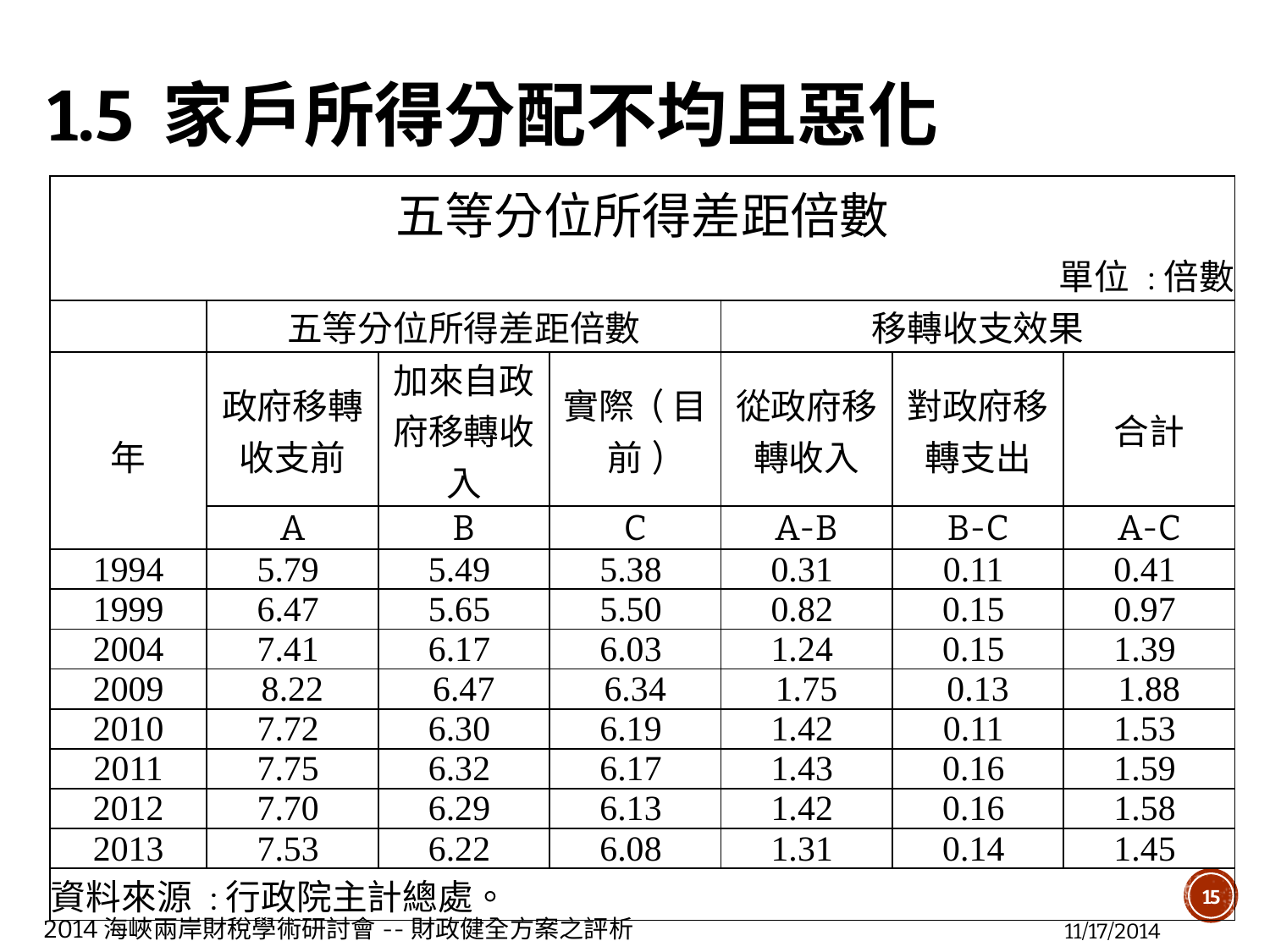

# 1.5 家戶所得分配不均且惡化
| 五等分位所得差距倍數 |  |  |  |  |  |  |
| --- | --- | --- | --- | --- | --- | --- |
| 單位 :倍數 |  |  |  |  |  |  |
|  | 五等分位所得差距倍數 |  |  | 移轉收支效果 |  |  |
| 年 | 政府移轉收支前 | 加來自政府移轉收入 | 實際 (目前) | 從政府移轉收入 | 對政府移轉支出 | 合計 |
|  | A | B | C | A-B | B-C | A-C |
| 1994 | 5.79 | 5.49 | 5.38 | 0.31 | 0.11 | 0.41 |
| 1999 | 6.47 | 5.65 | 5.50 | 0.82 | 0.15 | 0.97 |
| 2004 | 7.41 | 6.17 | 6.03 | 1.24 | 0.15 | 1.39 |
| 2009 | 8.22 | 6.47 | 6.34 | 1.75 | 0.13 | 1.88 |
| 2010 | 7.72 | 6.30 | 6.19 | 1.42 | 0.11 | 1.53 |
| 2011 | 7.75 | 6.32 | 6.17 | 1.43 | 0.16 | 1.59 |
| 2012 | 7.70 | 6.29 | 6.13 | 1.42 | 0.16 | 1.58 |
| 2013 | 7.53 | 6.22 | 6.08 | 1.31 | 0.14 | 1.45 |
| 資料來源 :行政院主計總處。 |  |  |  |  |  |  |
15
2014海峽兩岸財稅學術研討會--財政健全方案之評析
11/17/2014